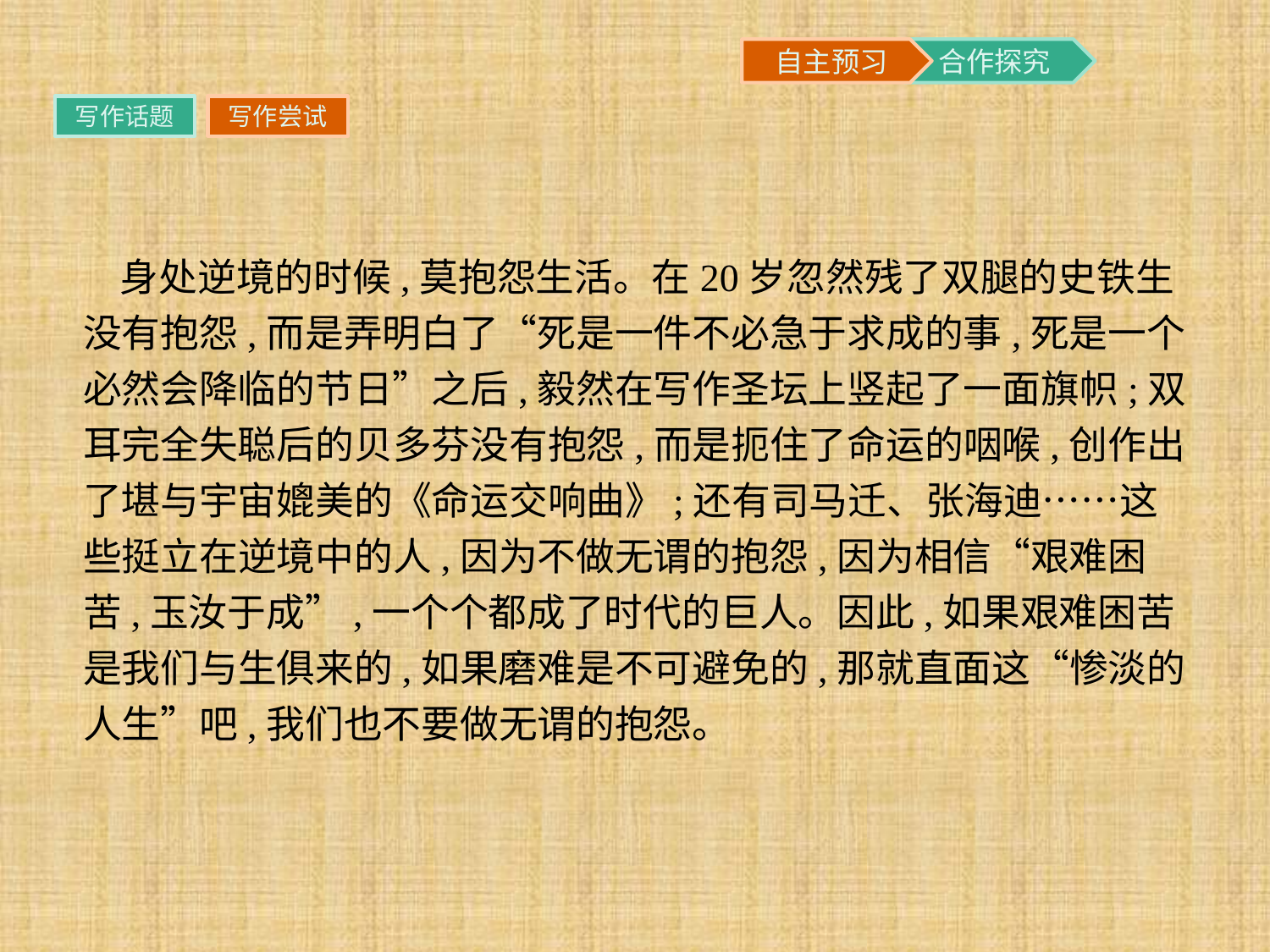

写作话题
写作尝试
身处逆境的时候,莫抱怨生活。在20岁忽然残了双腿的史铁生没有抱怨,而是弄明白了“死是一件不必急于求成的事,死是一个必然会降临的节日”之后,毅然在写作圣坛上竖起了一面旗帜;双耳完全失聪后的贝多芬没有抱怨,而是扼住了命运的咽喉,创作出了堪与宇宙媲美的《命运交响曲》;还有司马迁、张海迪……这些挺立在逆境中的人,因为不做无谓的抱怨,因为相信“艰难困苦,玉汝于成”,一个个都成了时代的巨人。因此,如果艰难困苦是我们与生俱来的,如果磨难是不可避免的,那就直面这“惨淡的人生”吧,我们也不要做无谓的抱怨。